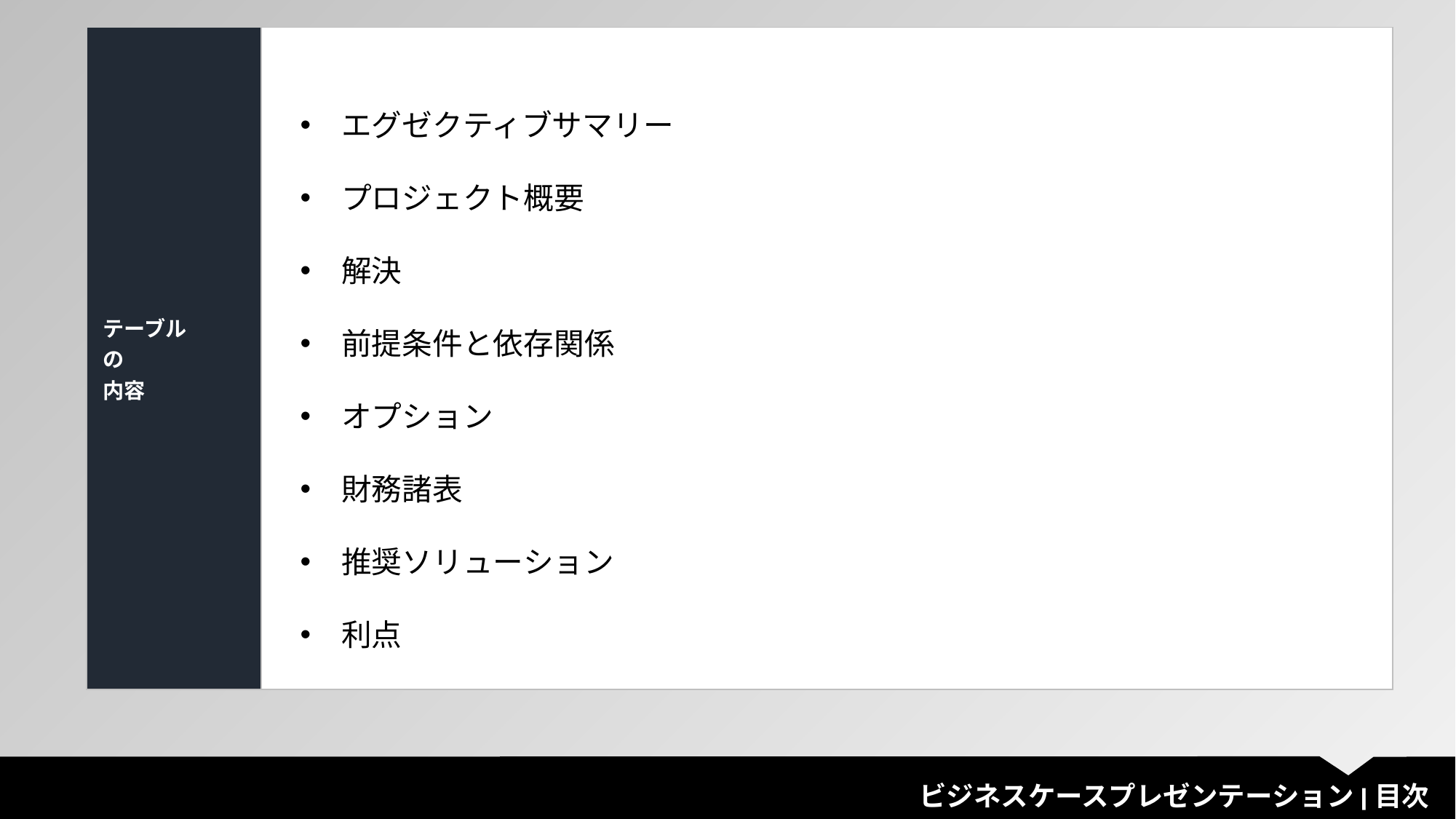

| テーブル の 内容 |  |
| --- | --- |
エグゼクティブサマリー
プロジェクト概要
解決
前提条件と依存関係
オプション
財務諸表
推奨ソリューション
利点

ビジネスケースプレゼンテーション|目次